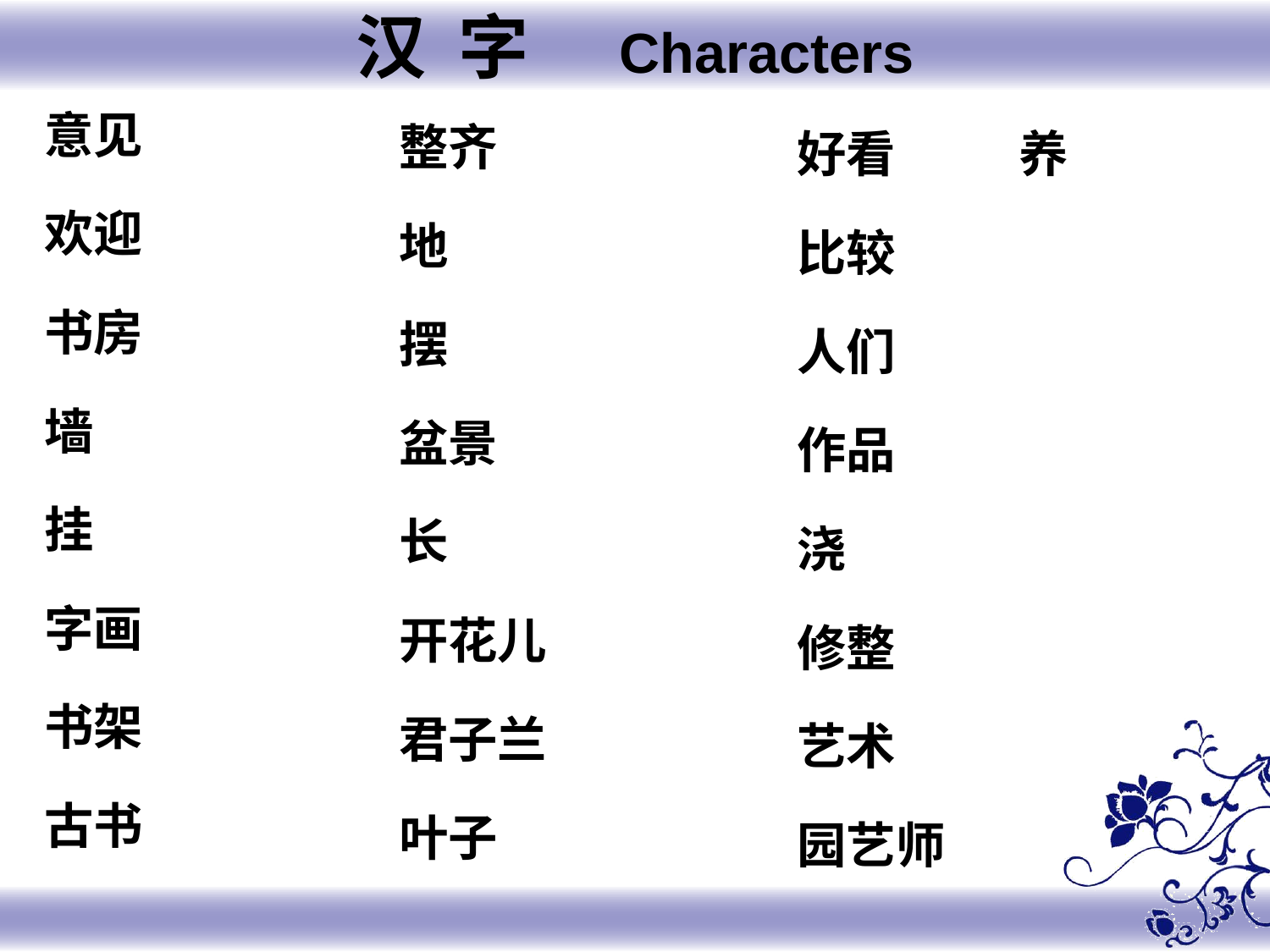

汉  字     Characters
意见
欢迎
书房
墙
挂
字画
书架
古书
整齐
地
摆
盆景
长
开花儿
君子兰
叶子
好看           养
比较
人们
作品
浇
修整
艺术
园艺师